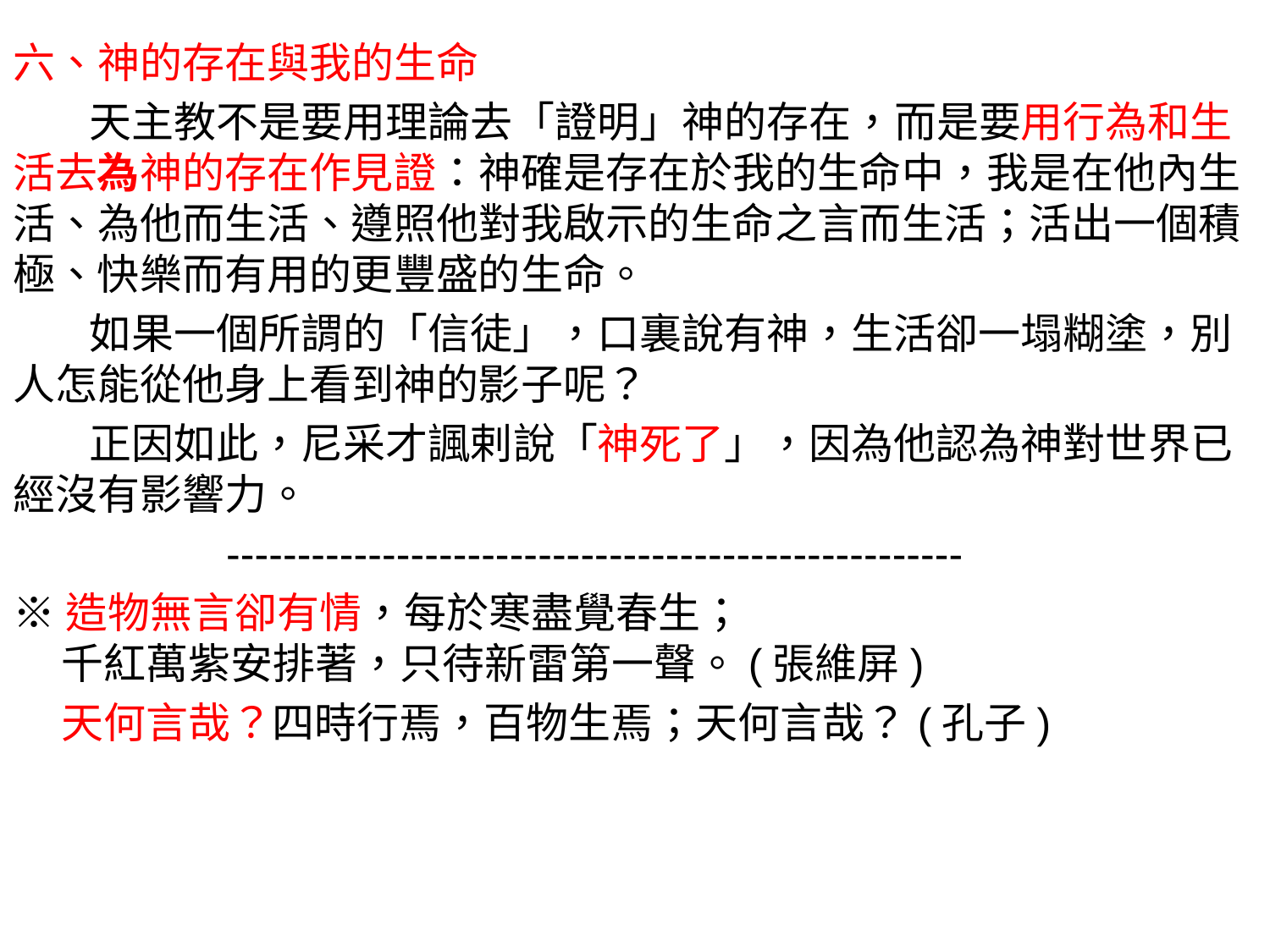

六、神的存在與我的生命
       天主教不是要用理論去「證明」神的存在，而是要用行為和生活去為神的存在作見證：神確是存在於我的生命中，我是在他內生活、為他而生活、遵照他對我啟示的生命之言而生活；活出一個積極、快樂而有用的更豐盛的生命。
       如果一個所謂的「信徒」，口裏說有神，生活卻一塌糊塗，別人怎能從他身上看到神的影子呢？
       正因如此，尼采才諷剌說「神死了」，因為他認為神對世界已經沒有影響力。
                  ----------------------------------------------------
※造物無言卻有情，每於寒盡覺春生；
    千紅萬紫安排著，只待新雷第一聲。(張維屏)
    天何言哉？四時行焉，百物生焉；天何言哉？(孔子)